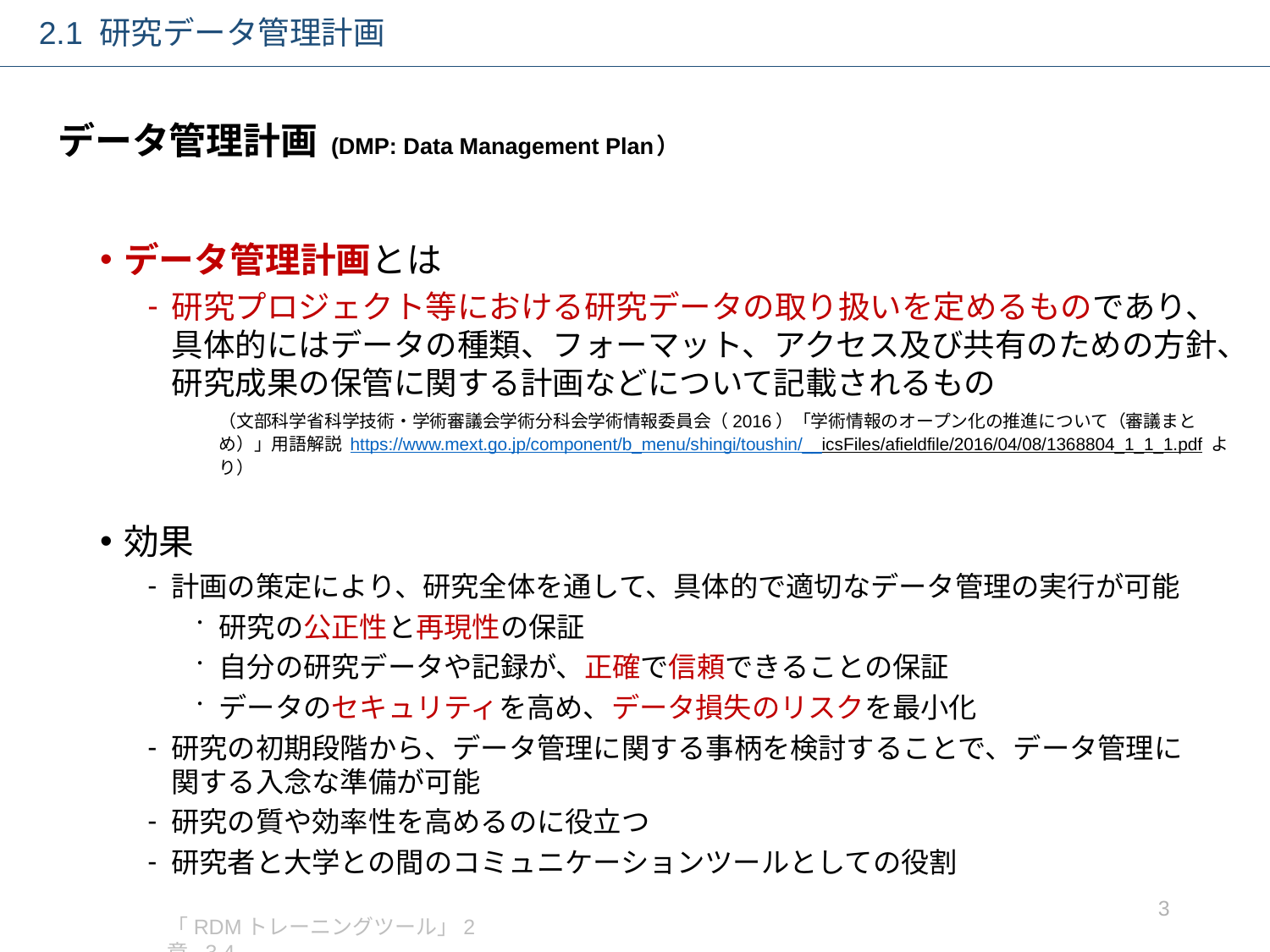

2.1 研究データ管理計画
# データ管理計画 (DMP: Data Management Plan）
データ管理計画とは
研究プロジェクト等における研究データの取り扱いを定めるものであり、具体的にはデータの種類、フォーマット、アクセス及び共有のための方針、研究成果の保管に関する計画などについて記載されるもの
（文部科学省科学技術・学術審議会学術分科会学術情報委員会（2016）「学術情報のオープン化の推進について（審議まとめ）」用語解説 https://www.mext.go.jp/component/b_menu/shingi/toushin/__icsFiles/afieldfile/2016/04/08/1368804_1_1_1.pdf より）

効果
計画の策定により、研究全体を通して、具体的で適切なデータ管理の実行が可能
研究の公正性と再現性の保証
自分の研究データや記録が、正確で信頼できることの保証
データのセキュリティを高め、データ損失のリスクを最小化
研究の初期段階から、データ管理に関する事柄を検討することで、データ管理に
関する入念な準備が可能
研究の質や効率性を高めるのに役立つ
研究者と大学との間のコミュニケーションツールとしての役割
3
「RDMトレーニングツール」2章_3,4